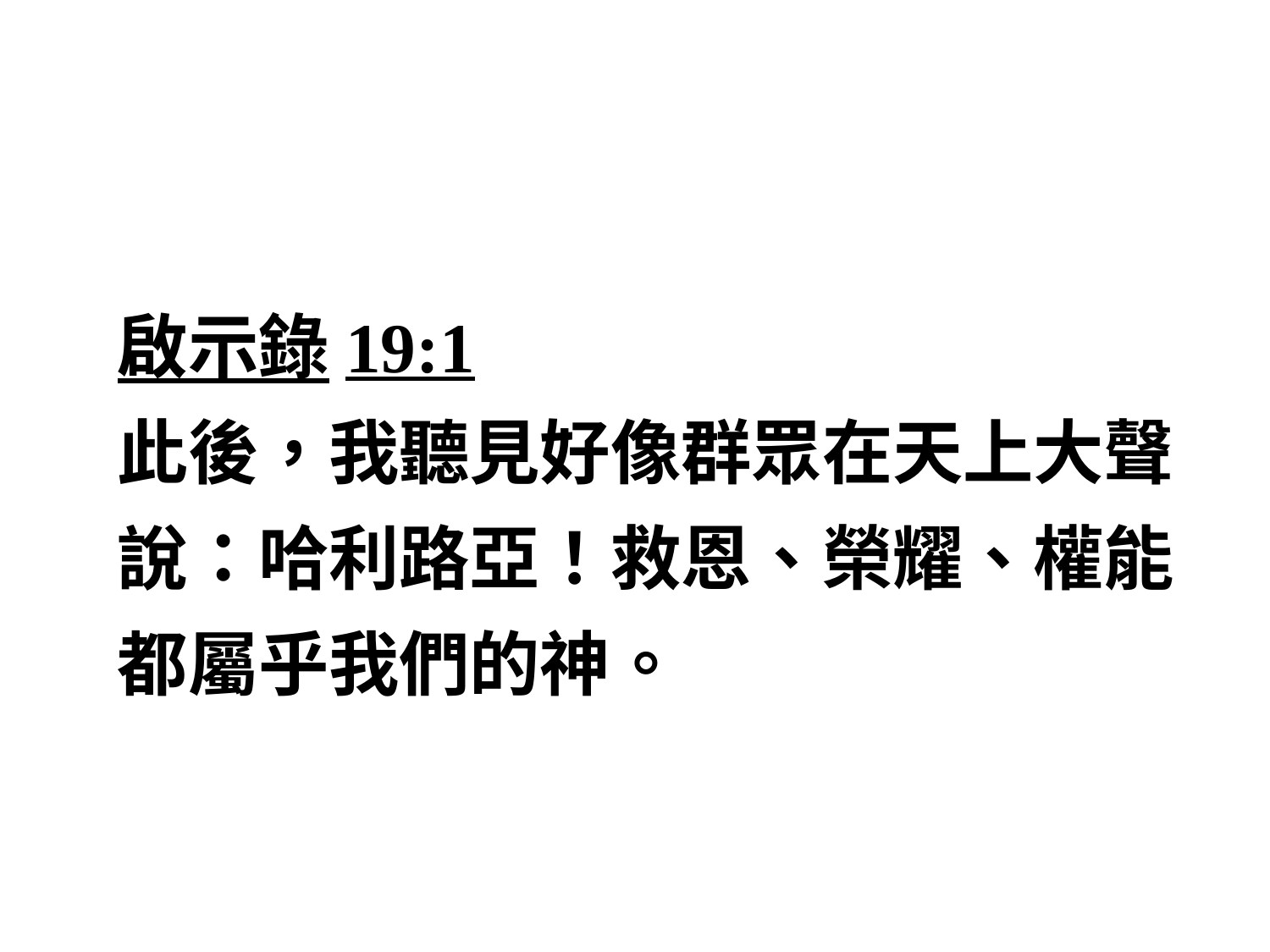

啟示錄19:1
此後，我聽見好像群眾在天上大聲說：哈利路亞！救恩、榮耀、權能都屬乎我們的神。